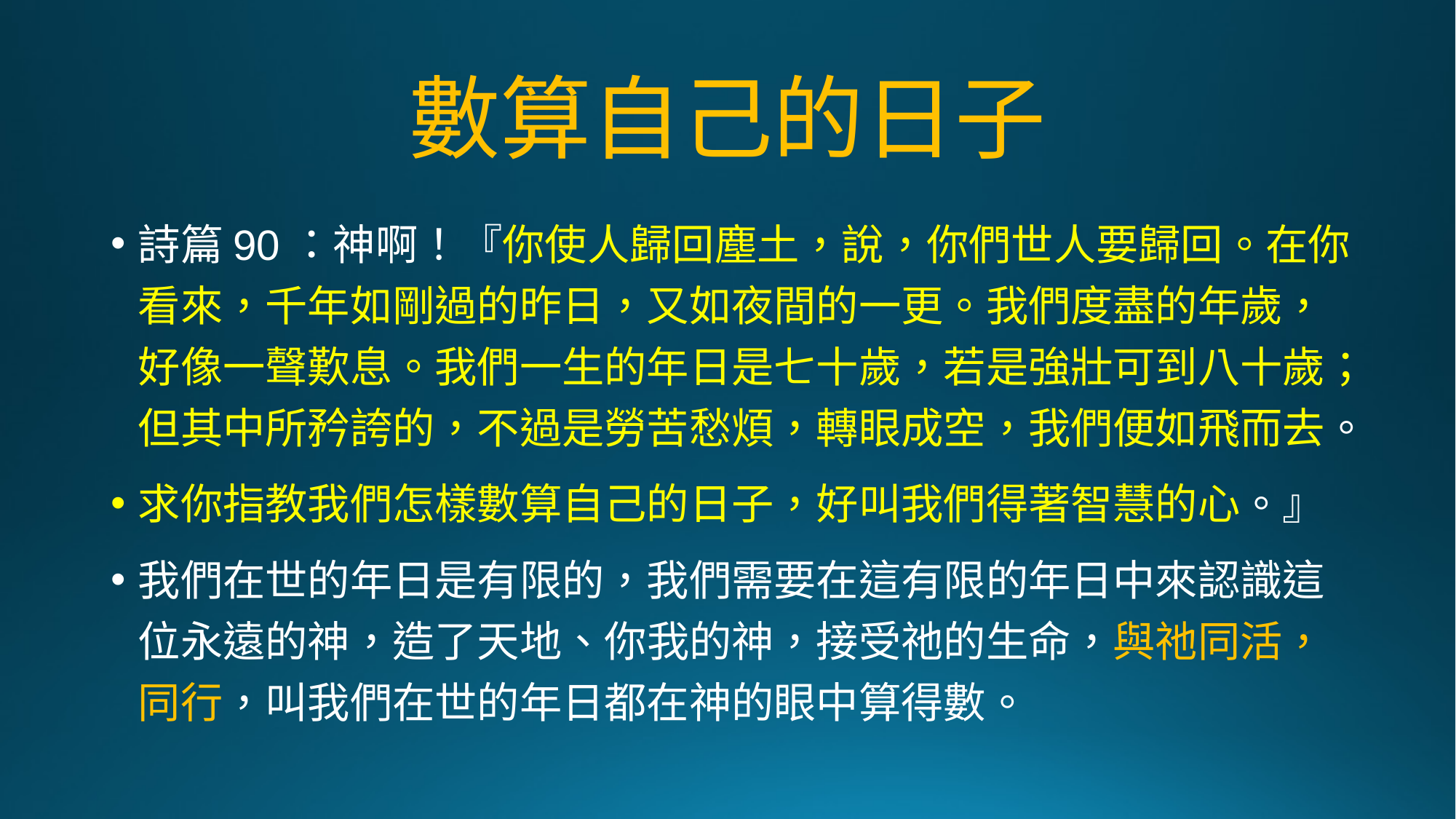

# 數算自己的日子
詩篇90：神啊！『你使人歸回塵土，說，你們世人要歸回。在你看來，千年如剛過的昨日，又如夜間的一更。我們度盡的年歲，好像一聲歎息。我們一生的年日是七十歲，若是強壯可到八十歲；但其中所矜誇的，不過是勞苦愁煩，轉眼成空，我們便如飛而去。
求你指教我們怎樣數算自己的日子，好叫我們得著智慧的心。』
我們在世的年日是有限的，我們需要在這有限的年日中來認識這位永遠的神，造了天地、你我的神，接受祂的生命，與祂同活，同行，叫我們在世的年日都在神的眼中算得數。